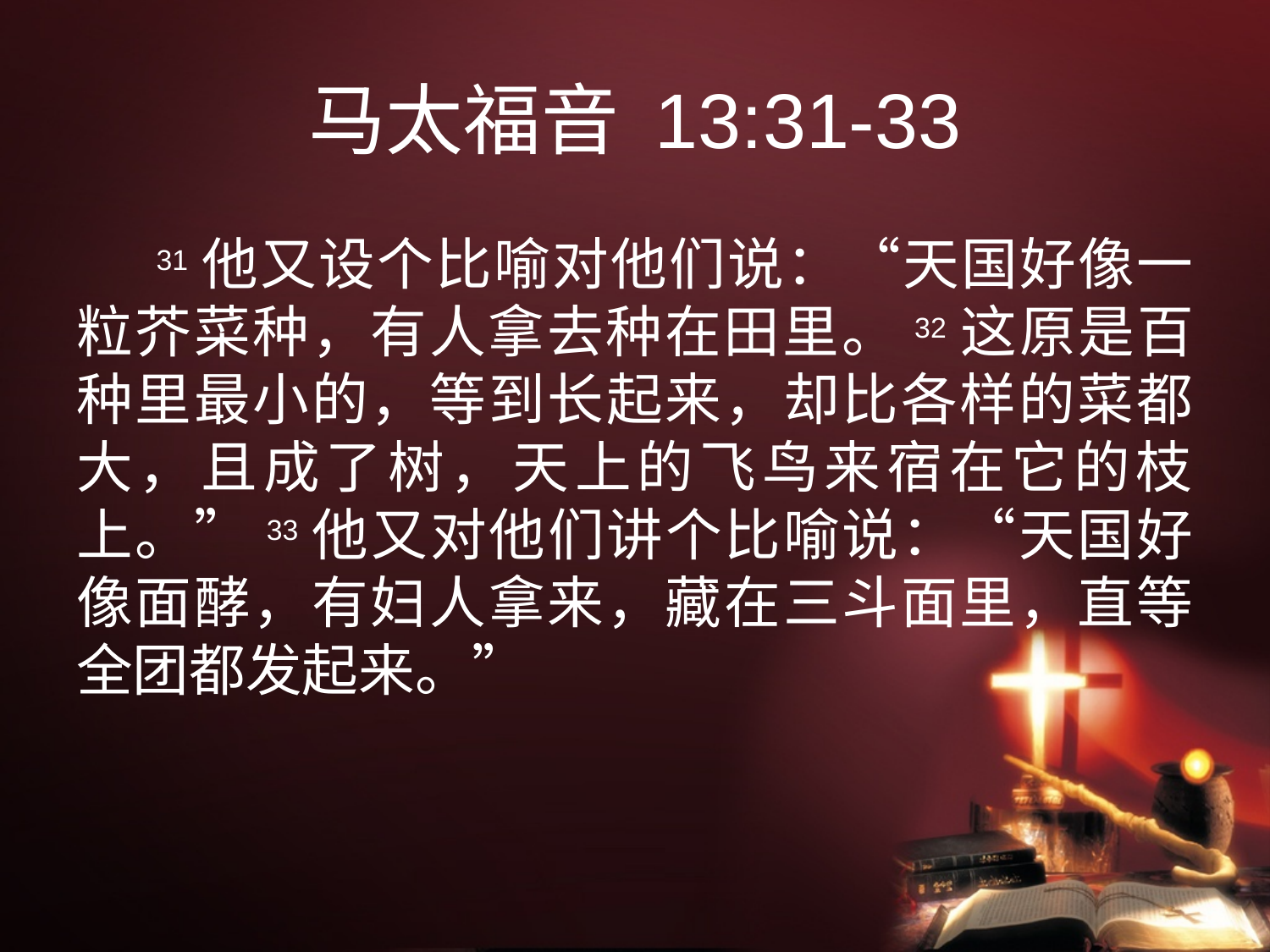

# 马太福音 13:31-33
        31他又设个比喻对他们说：“天国好像一粒芥菜种，有人拿去种在田里。32这原是百种里最小的，等到长起来，却比各样的菜都大，且成了树，天上的飞鸟来宿在它的枝上。”33他又对他们讲个比喻说：“天国好像面酵，有妇人拿来，藏在三斗面里，直等全团都发起来。”